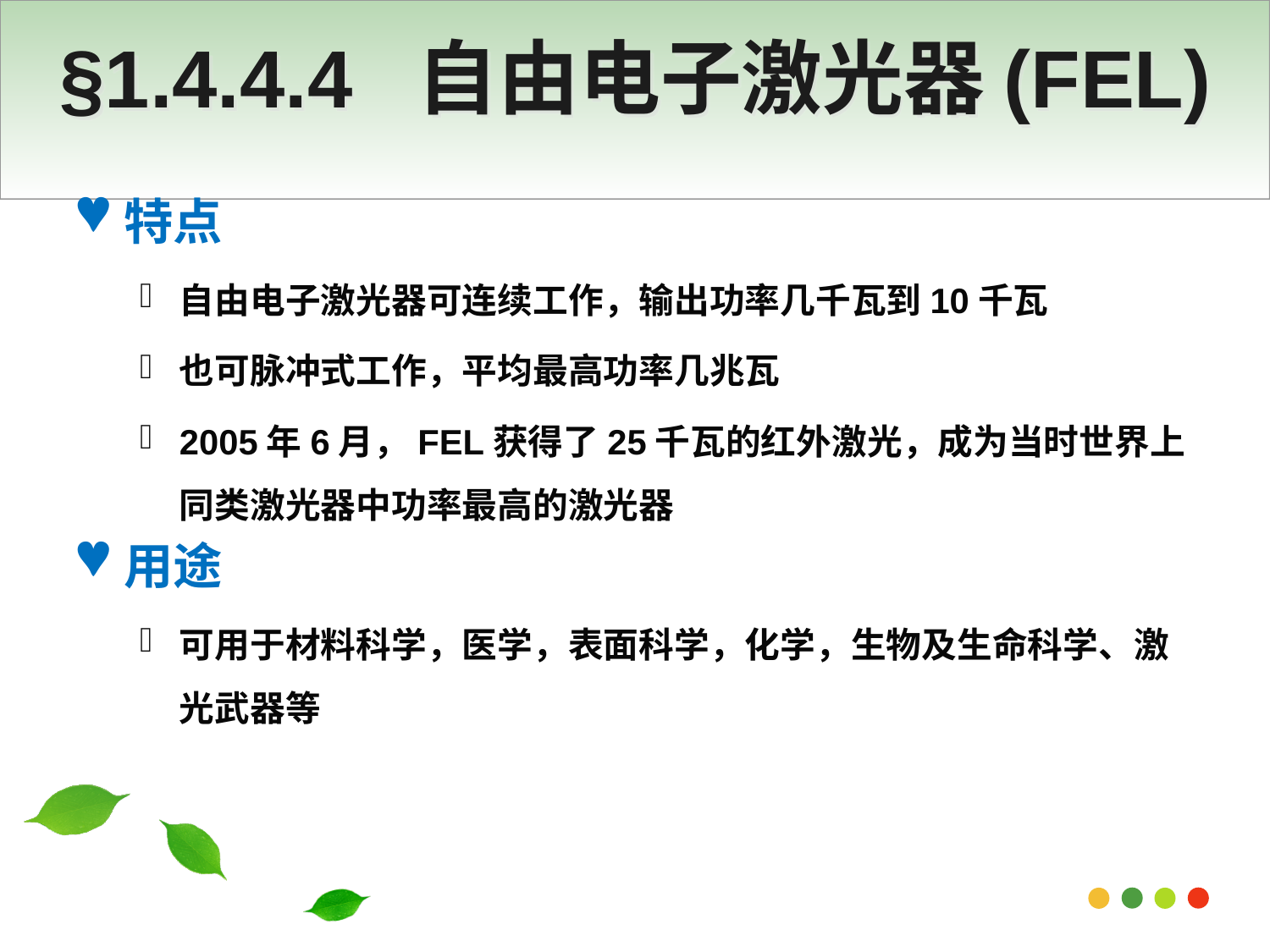

# §1.4.4.4  自由电子激光器(FEL)
特点
自由电子激光器可连续工作，输出功率几千瓦到10千瓦
也可脉冲式工作，平均最高功率几兆瓦
2005年6月，FEL获得了25千瓦的红外激光，成为当时世界上同类激光器中功率最高的激光器
用途
可用于材料科学，医学，表面科学，化学，生物及生命科学、激光武器等